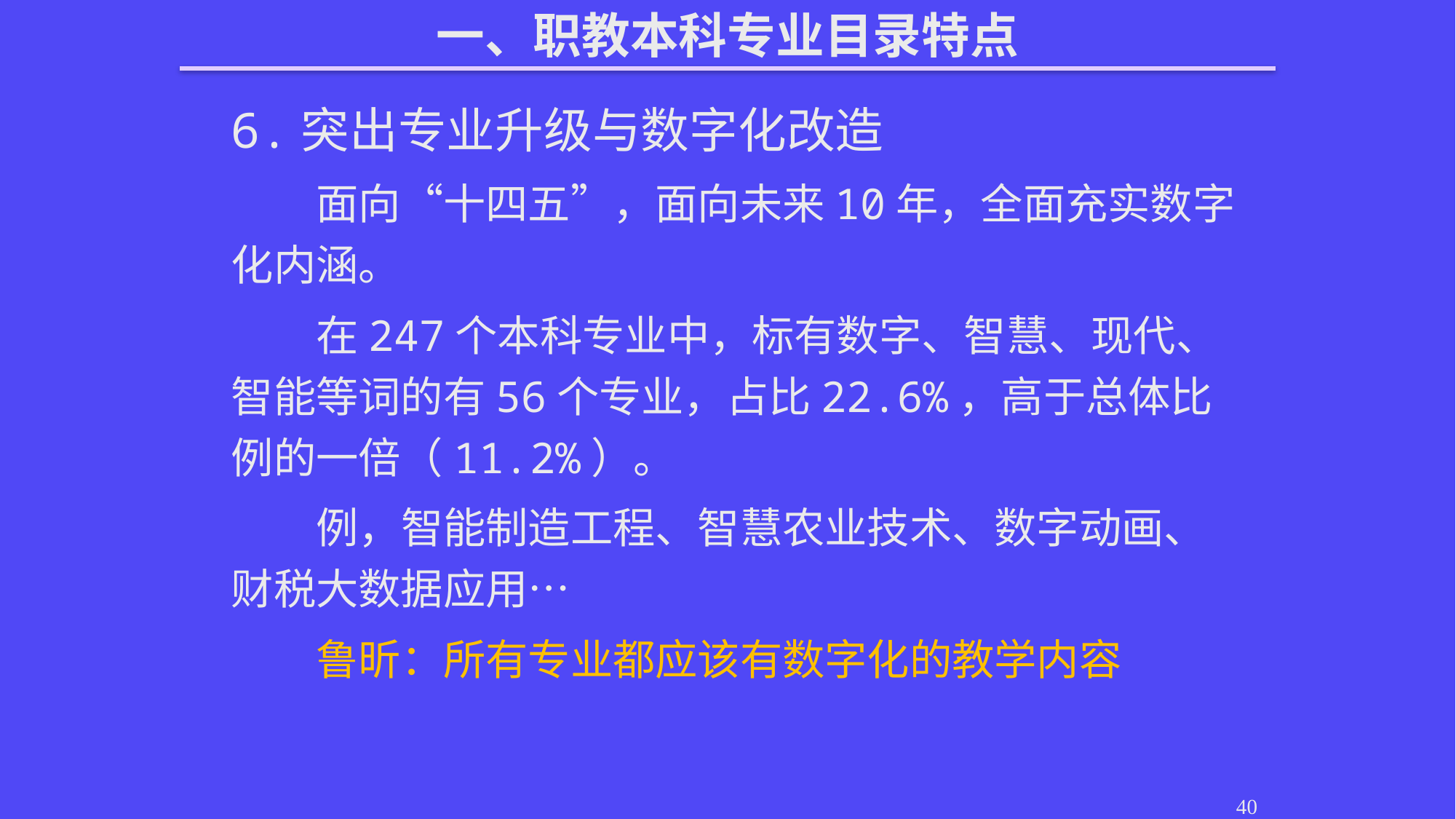

一、职教本科专业目录特点
6.突出专业升级与数字化改造
面向“十四五”，面向未来10年，全面充实数字化内涵。
在247个本科专业中，标有数字、智慧、现代、智能等词的有56个专业，占比22.6%，高于总体比例的一倍（11.2%）。
例，智能制造工程、智慧农业技术、数字动画、财税大数据应用…
鲁昕：所有专业都应该有数字化的教学内容

40